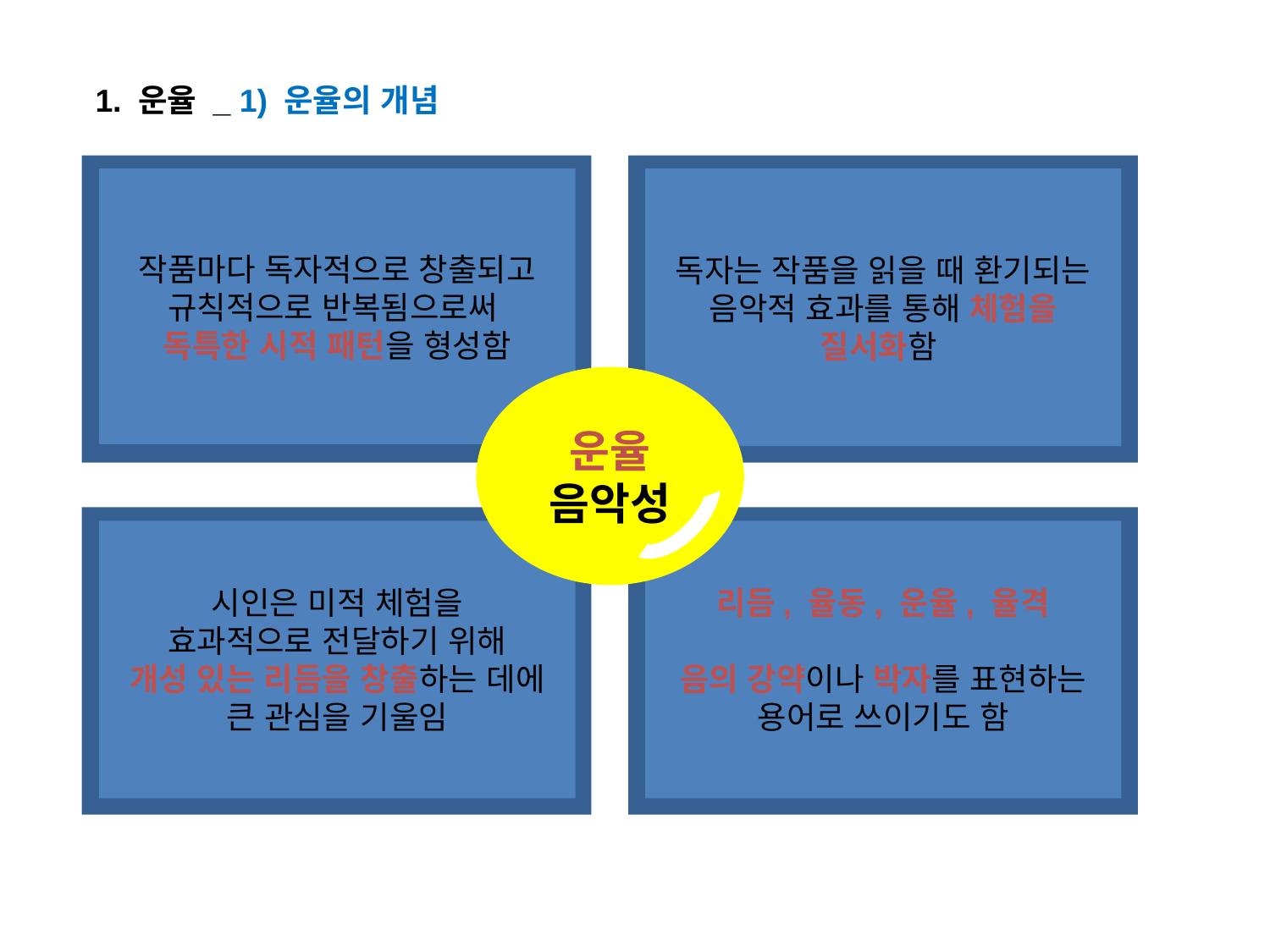

1. 운율 _ 1) 운율의 개념

작품마다 독자적으로 창출되고 규칙적으로 반복됨으로써
독특한 시적 패턴을 형성함
독자는 작품을 읽을 때 환기되는 음악적 효과를 통해 체험을 질서화함
운율
음악성

시인은 미적 체험을
효과적으로 전달하기 위해
개성 있는 리듬을 창출하는 데에 큰 관심을 기울임
리듬, 율동, 운율, 율격

음의 강약이나 박자를 표현하는 용어로 쓰이기도 함